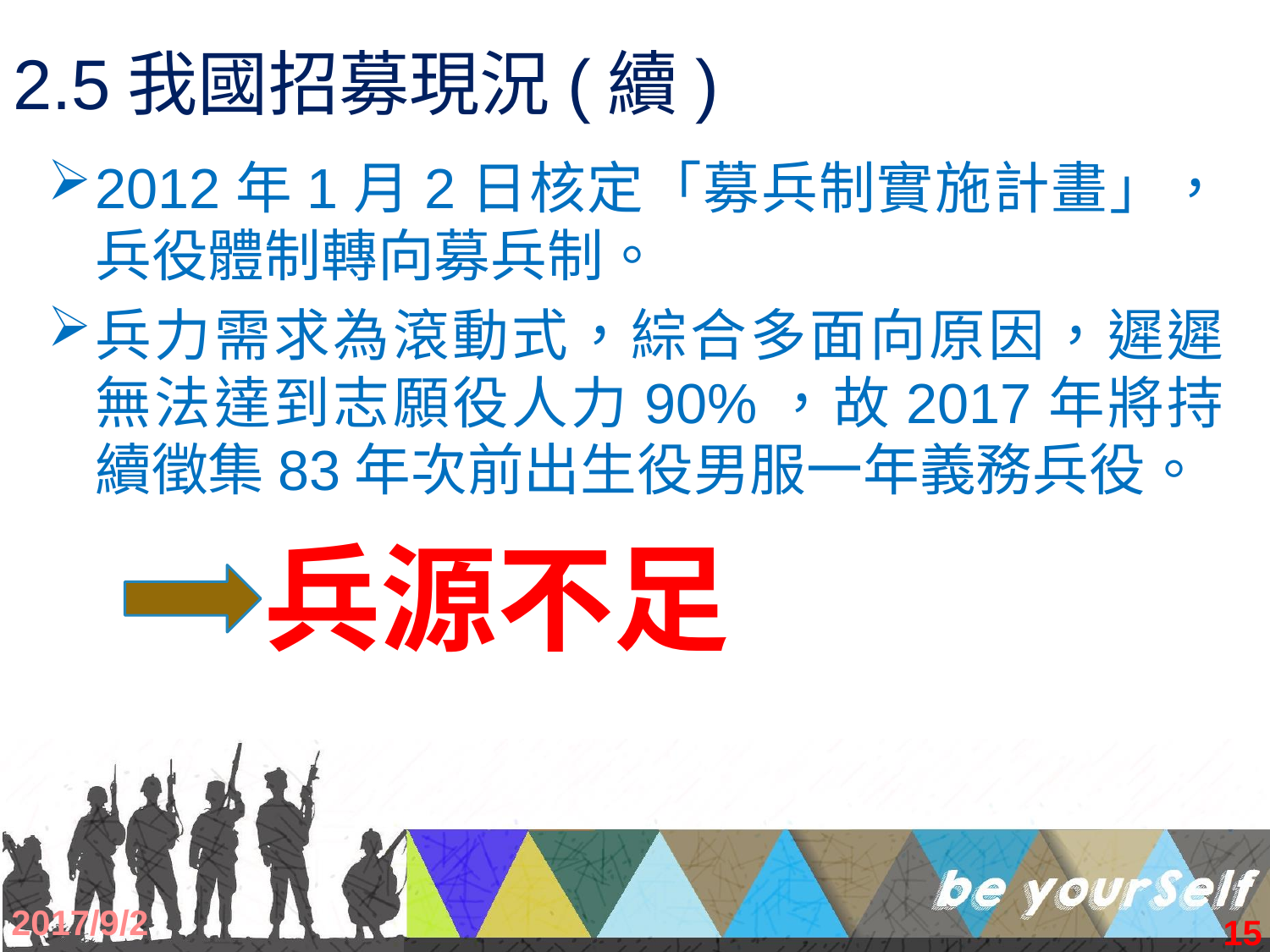

# 2.5我國招募現況(續)
2012年1月2日核定「募兵制實施計畫」，兵役體制轉向募兵制。
兵力需求為滾動式，綜合多面向原因，遲遲無法達到志願役人力90%，故2017年將持續徵集83年次前出生役男服一年義務兵役。
                兵源不足

2017/9/2
15